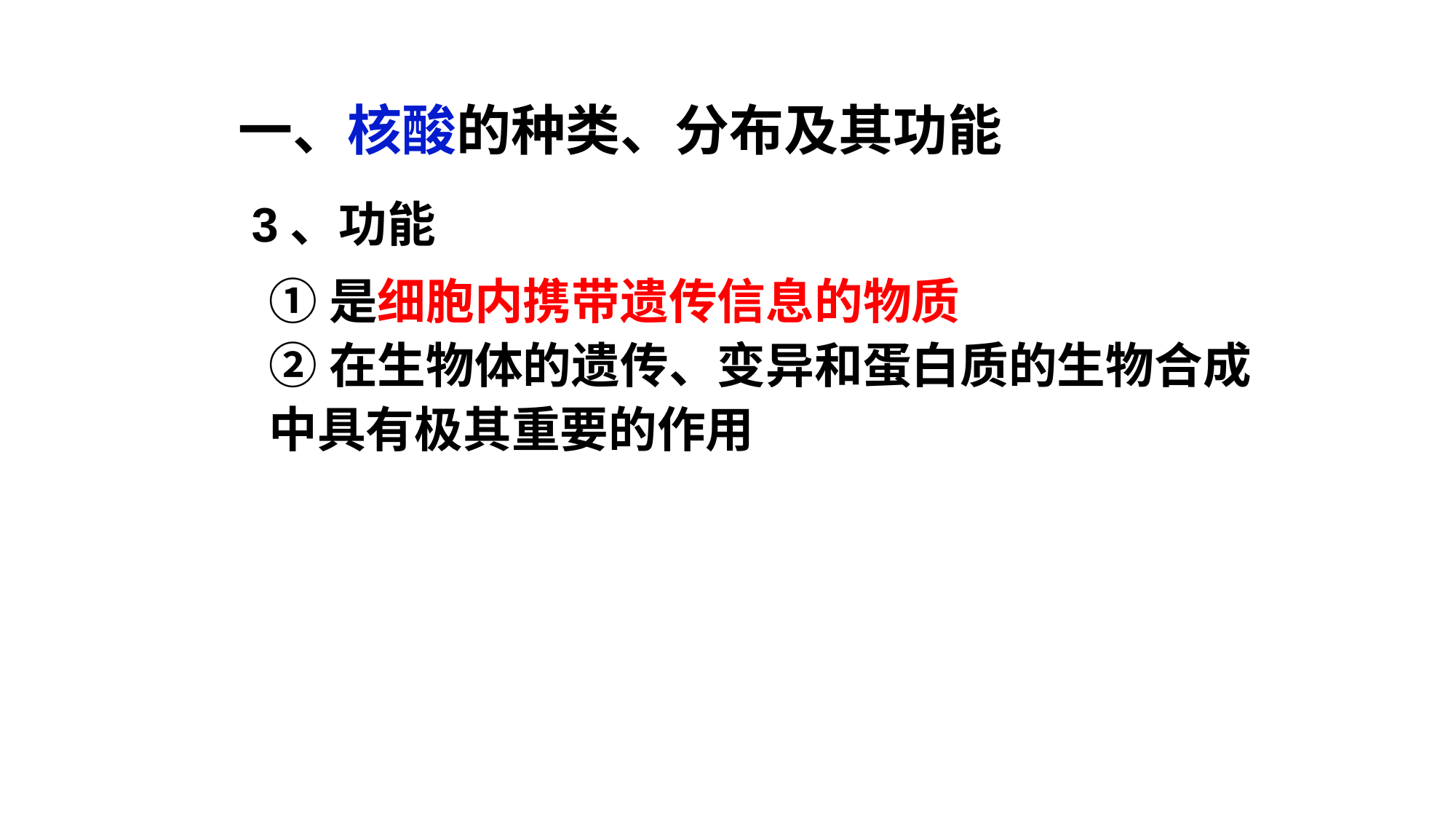

一、核酸的种类、分布及其功能
3、功能
①是细胞内携带遗传信息的物质
②在生物体的遗传、变异和蛋白质的生物合成中具有极其重要的作用